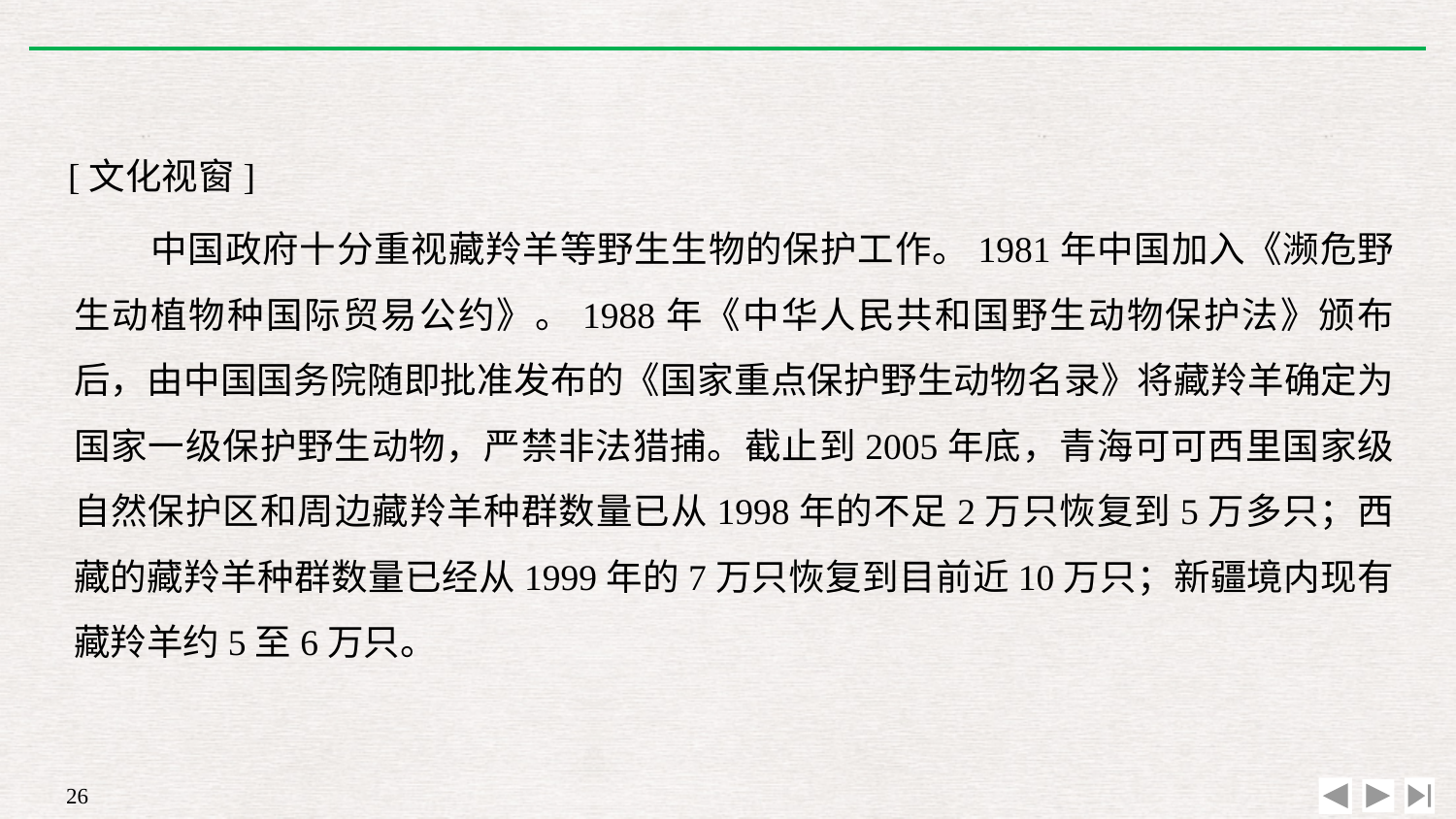

[文化视窗]
中国政府十分重视藏羚羊等野生生物的保护工作。1981年中国加入《濒危野生动植物种国际贸易公约》。1988年《中华人民共和国野生动物保护法》颁布后，由中国国务院随即批准发布的《国家重点保护野生动物名录》将藏羚羊确定为国家一级保护野生动物，严禁非法猎捕。截止到2005年底，青海可可西里国家级自然保护区和周边藏羚羊种群数量已从1998年的不足2万只恢复到5万多只；西藏的藏羚羊种群数量已经从1999年的7万只恢复到目前近10万只；新疆境内现有藏羚羊约5至6万只。